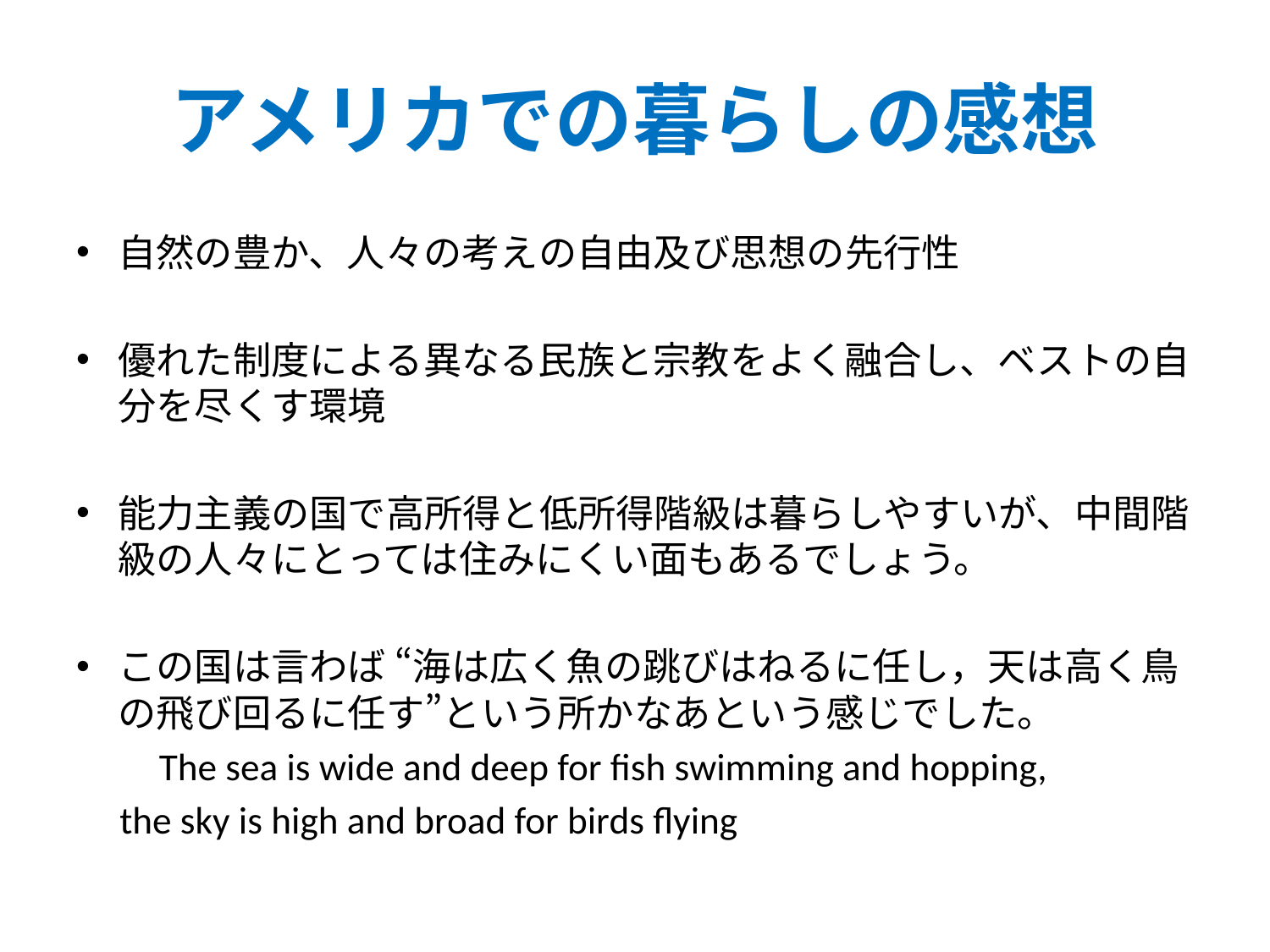

# アメリカでの暮らしの感想
自然の豊か、人々の考えの自由及び思想の先行性

優れた制度による異なる民族と宗教をよく融合し、ベストの自分を尽くす環境

能力主義の国で高所得と低所得階級は暮らしやすいが、中間階級の人々にとっては住みにくい面もあるでしょう。

この国は言わば “海は広く魚の跳びはねるに任し，天は高く鳥の飛び回るに任す”という所かなあという感じでした。
　　The sea is wide and deep for fish swimming and hopping,
     the sky is high and broad for birds flying